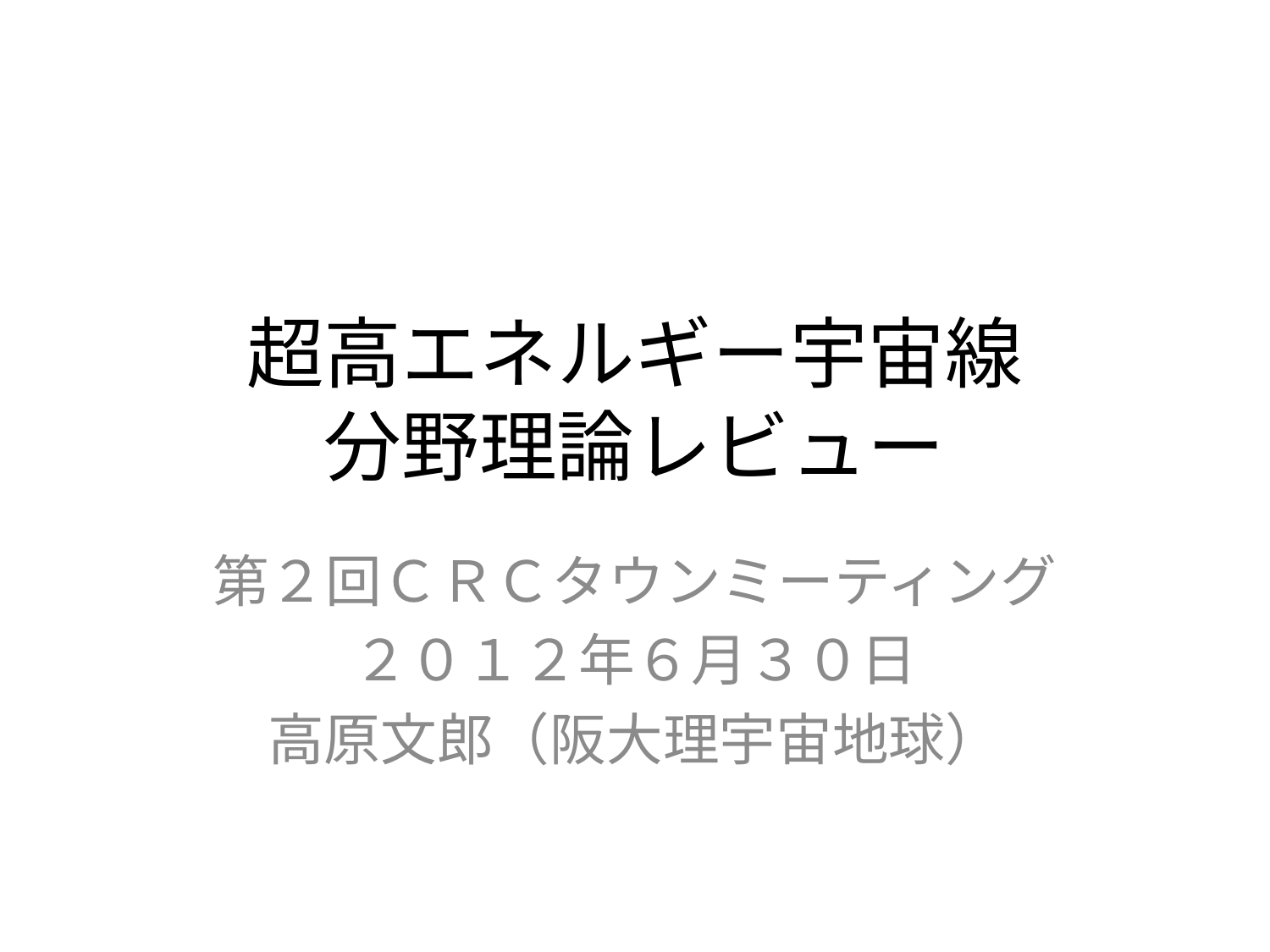

# 超高エネルギー宇宙線 分野理論レビュー
第２回ＣＲＣタウンミーティング
２０１２年６月３０日
高原文郎（阪大理宇宙地球）